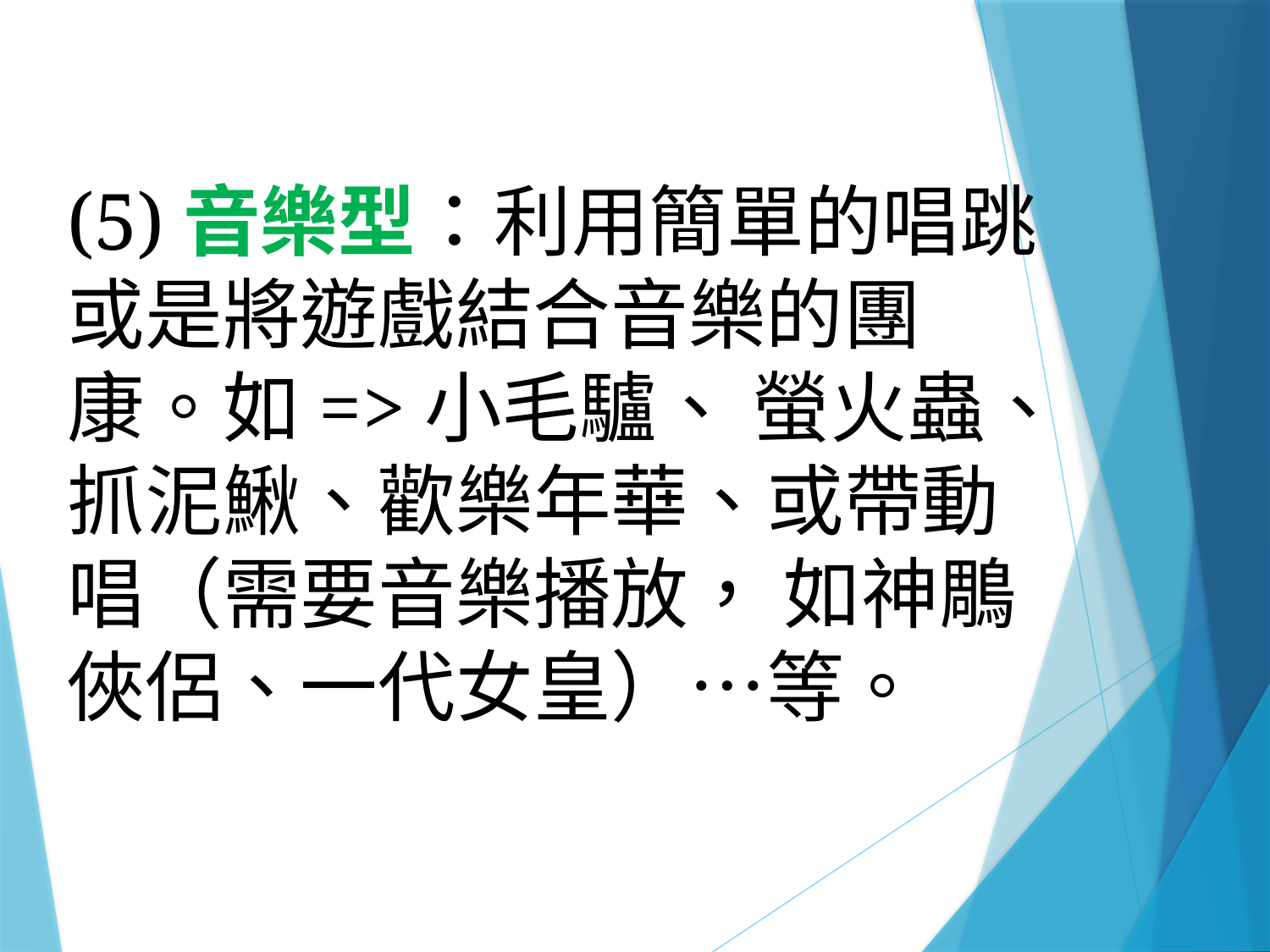

(5)音樂型：利用簡單的唱跳或是將遊戲結合音樂的團康。如=>小毛驢、 螢火蟲、抓泥鰍、歡樂年華、或帶動唱（需要音樂播放， 如神鵰俠侶、一代女皇）…等。